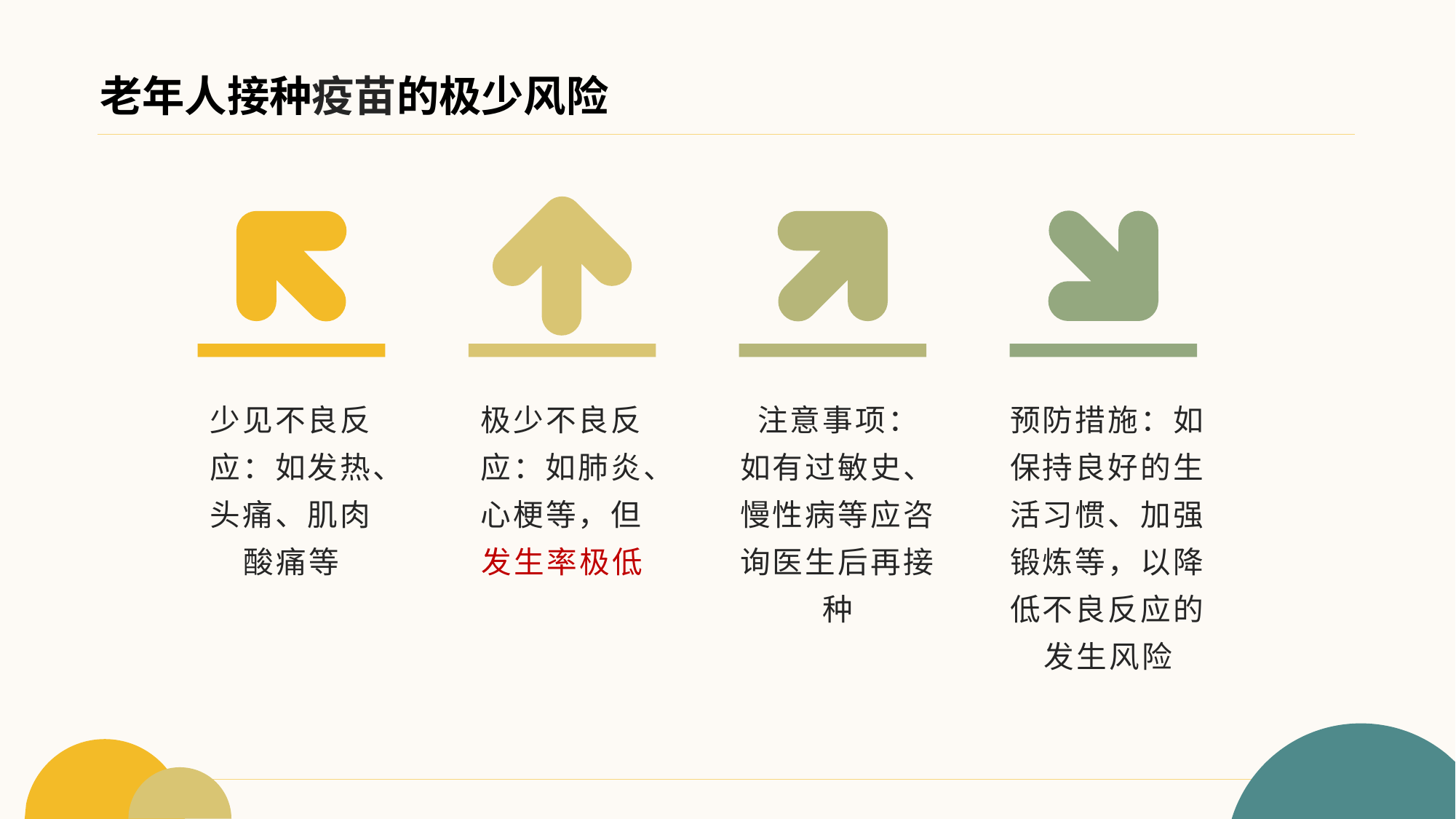

# 老年人接种疫苗的极少风险

少见不良反应：如发热、头痛、肌肉酸痛等
极少不良反应：如肺炎、心梗等，但发生率极低
注意事项：
如有过敏史、慢性病等应咨询医生后再接种
预防措施：如保持良好的生活习惯、加强锻炼等，以降低不良反应的发生风险